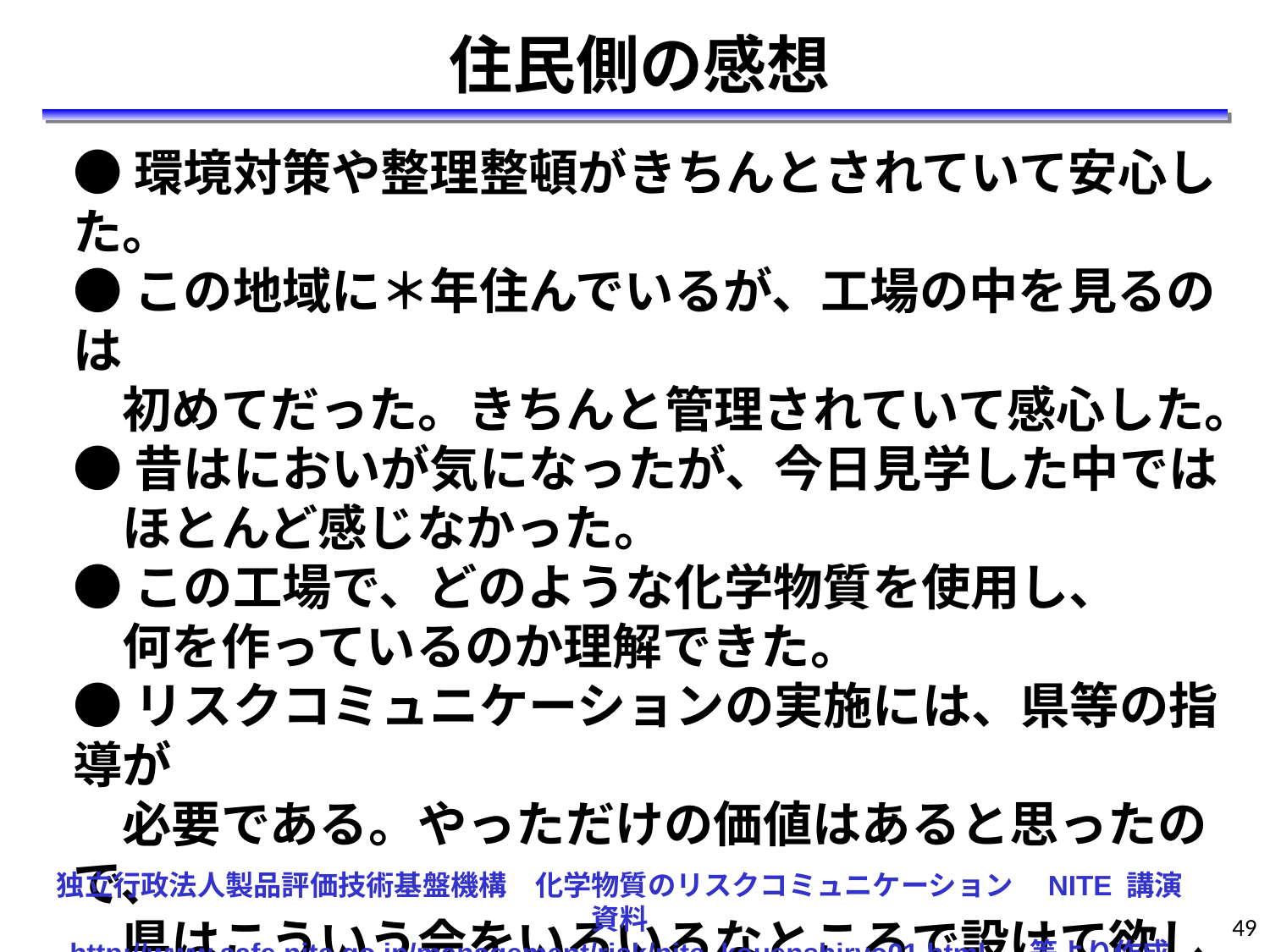

住民側の感想
●環境対策や整理整頓がきちんとされていて安心した。
●この地域に＊年住んでいるが、工場の中を見るのは
　初めてだった。きちんと管理されていて感心した。
●昔はにおいが気になったが、今日見学した中では
　ほとんど感じなかった。
●この工場で、どのような化学物質を使用し、
　何を作っているのか理解できた。
●リスクコミュニケーションの実施には、県等の指導が
　必要である。やっただけの価値はあると思ったので、
　県はこういう会をいろいろなところで設けて欲しい。
●不安や疑問に思っていたことが解決した。
●言いたかったことが言える場があってよかった。
独立行政法人製品評価技術基盤機構　化学物質のリスクコミュニケーション　NITE 講演資料
http://www.safe.nite.go.jp/management/risk/nite_kouenshiryo01.html 　等より作成
49